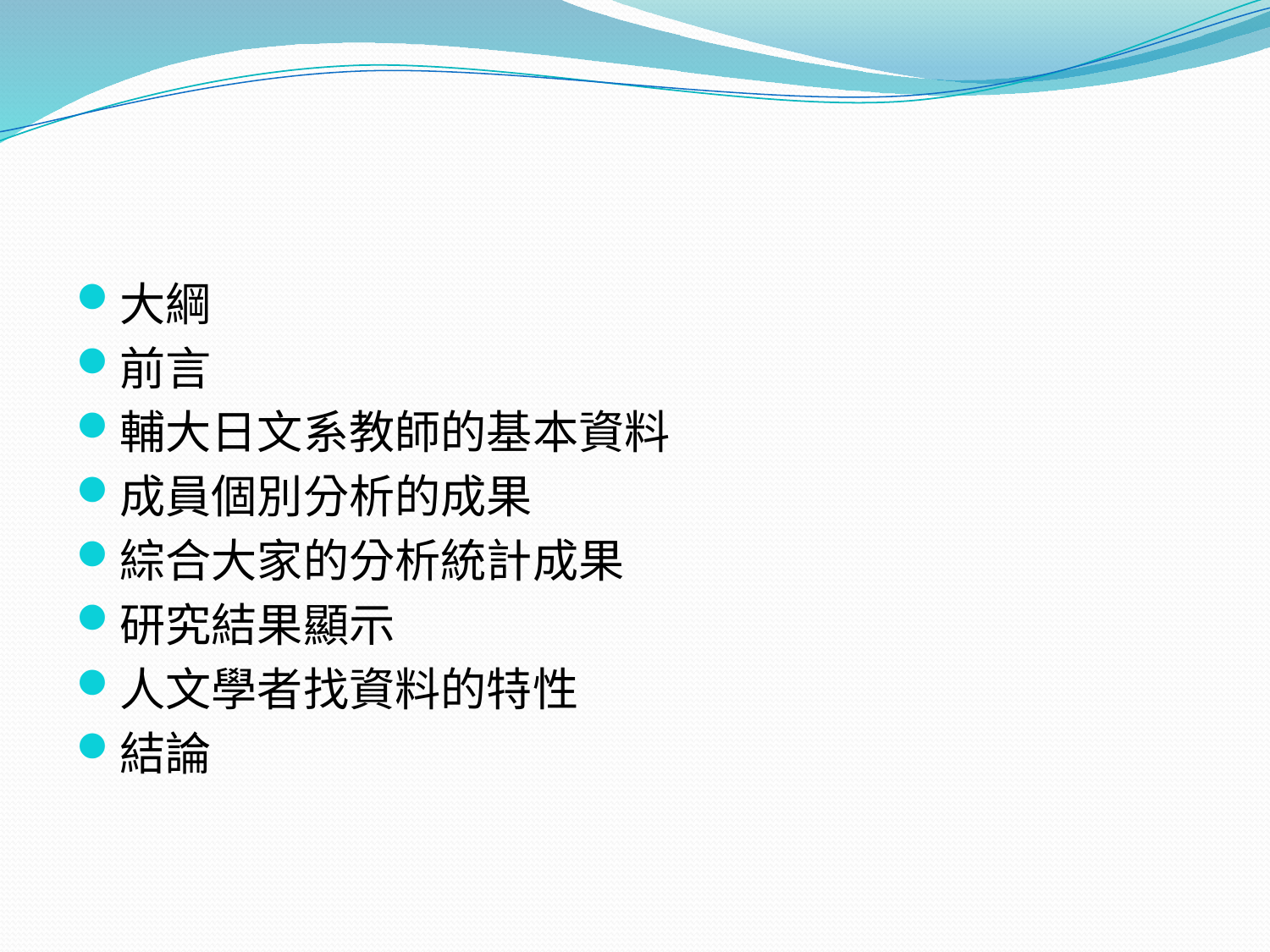

#
大綱
前言
輔大日文系教師的基本資料
成員個別分析的成果
綜合大家的分析統計成果
研究結果顯示
人文學者找資料的特性
結論